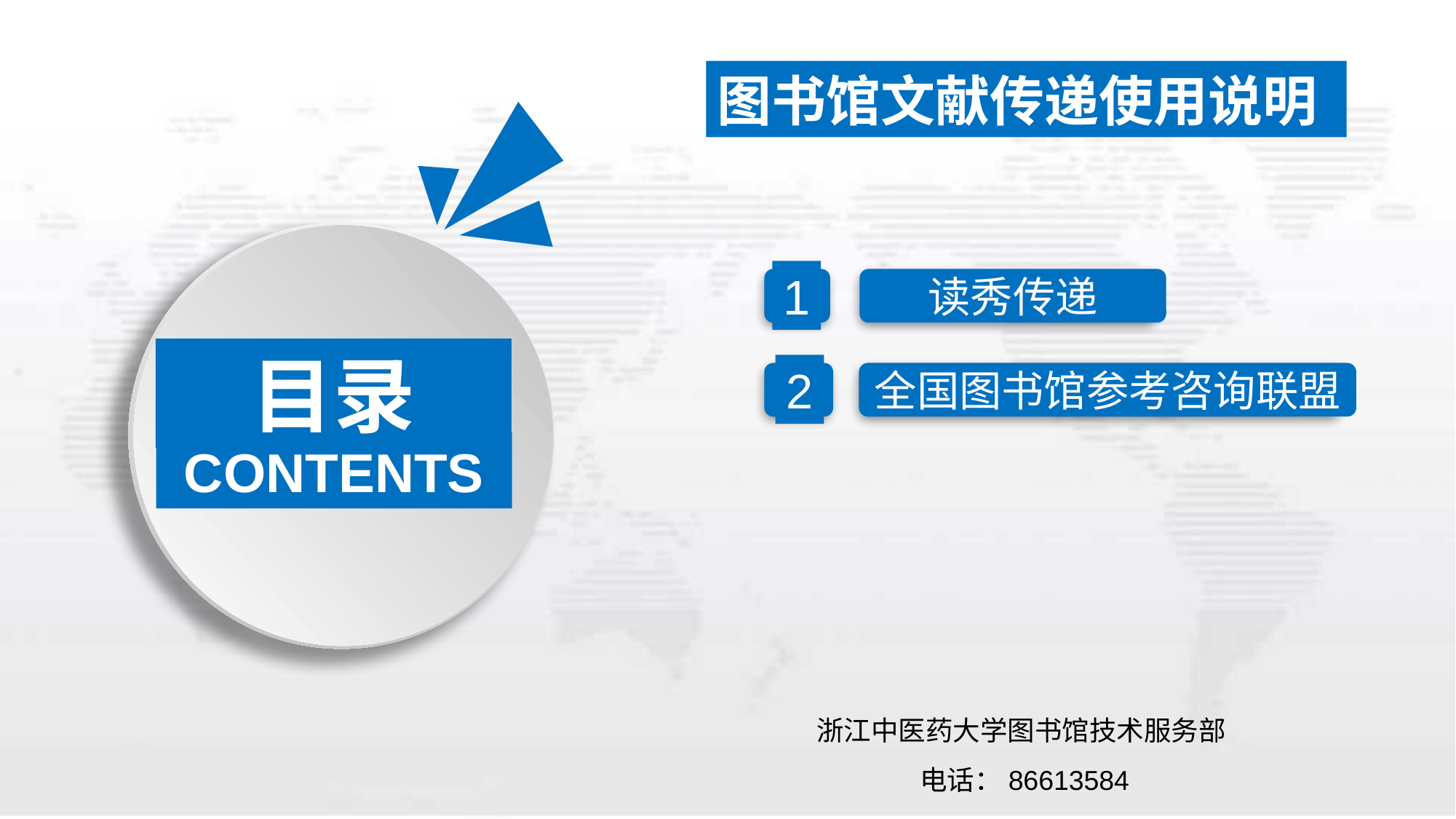

图书馆文献传递使用说明

1

读秀传递
目录
2

全国图书馆参考咨询联盟
CONTENTS
浙江中医药大学图书馆技术服务部
电话：86613584